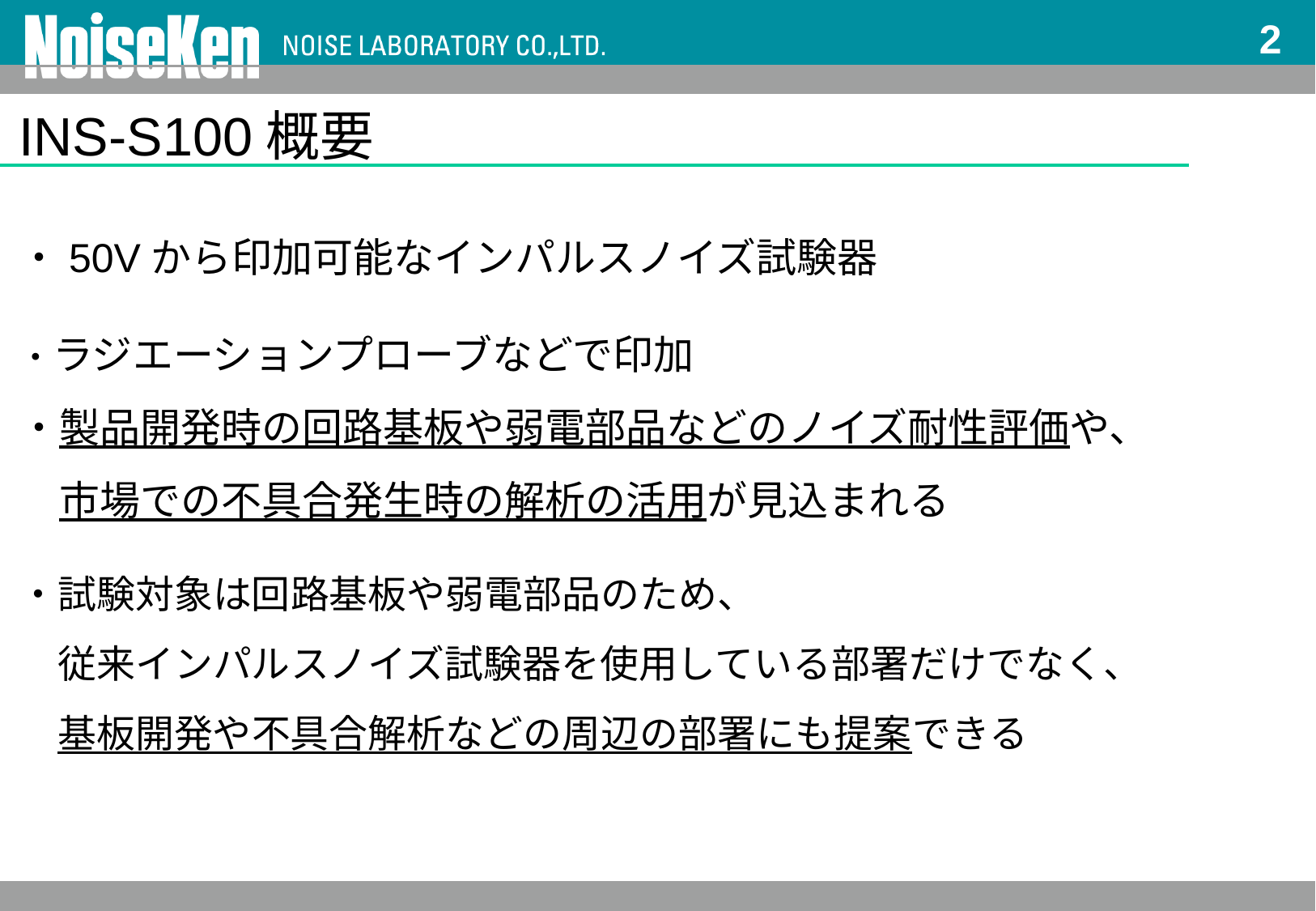

2
INS‐S100概要
#
・50Vから印加可能なインパルスノイズ試験器
・ラジエーションプローブなどで印加
・製品開発時の回路基板や弱電部品などのノイズ耐性評価や、
　市場での不具合発生時の解析の活用が見込まれる
・試験対象は回路基板や弱電部品のため、
　従来インパルスノイズ試験器を使用している部署だけでなく、
　基板開発や不具合解析などの周辺の部署にも提案できる